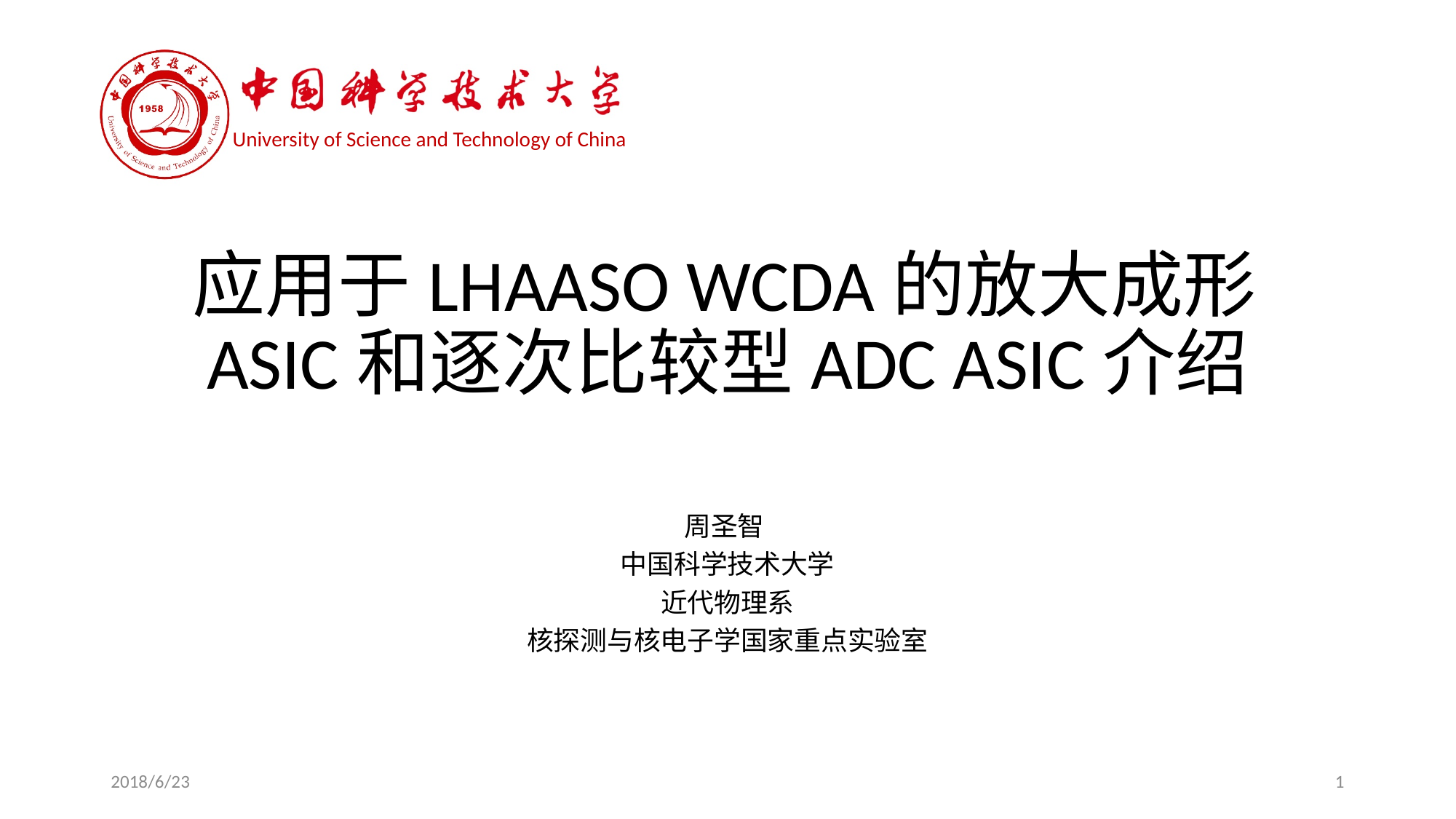

# 应用于LHAASO WCDA的放大成形ASIC和逐次比较型ADC ASIC介绍
周圣智
中国科学技术大学
近代物理系
核探测与核电子学国家重点实验室

2018/6/23
1